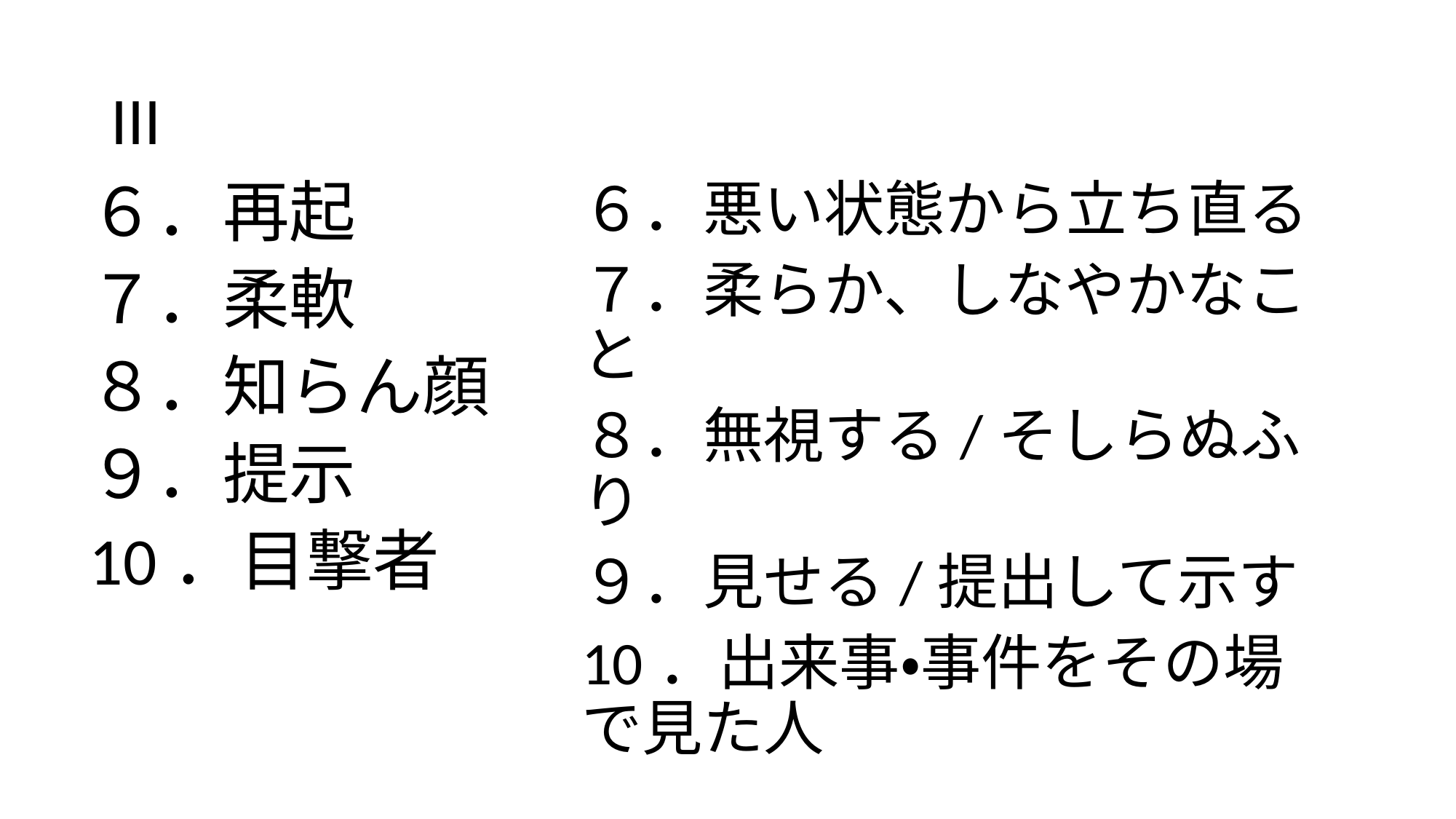

# III
６．再起
７．柔軟
８．知らん顔
９．提示
10．目撃者
６．悪い状態から立ち直る
７．柔らか、しなやかなこと
８．無視する/そしらぬふり
９．見せる/提出して示す
10．出来事・事件をその場で見た人